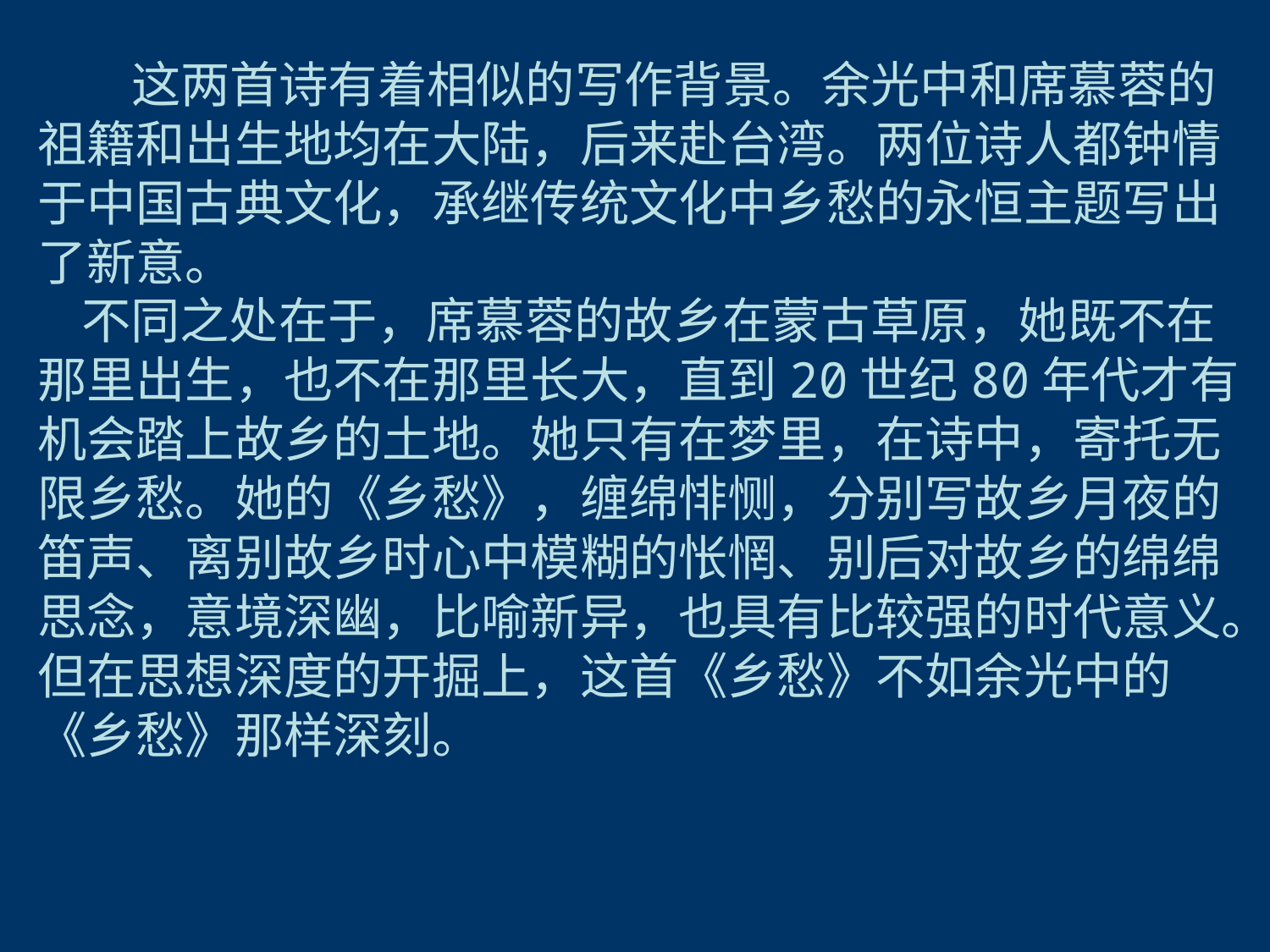

这两首诗有着相似的写作背景。余光中和席慕蓉的祖籍和出生地均在大陆，后来赴台湾。两位诗人都钟情于中国古典文化，承继传统文化中乡愁的永恒主题写出了新意。
    不同之处在于，席慕蓉的故乡在蒙古草原，她既不在那里出生，也不在那里长大，直到20世纪80年代才有机会踏上故乡的土地。她只有在梦里，在诗中，寄托无限乡愁。她的《乡愁》，缠绵悱恻，分别写故乡月夜的笛声、离别故乡时心中模糊的怅惘、别后对故乡的绵绵思念，意境深幽，比喻新异，也具有比较强的时代意义。但在思想深度的开掘上，这首《乡愁》不如余光中的《乡愁》那样深刻。